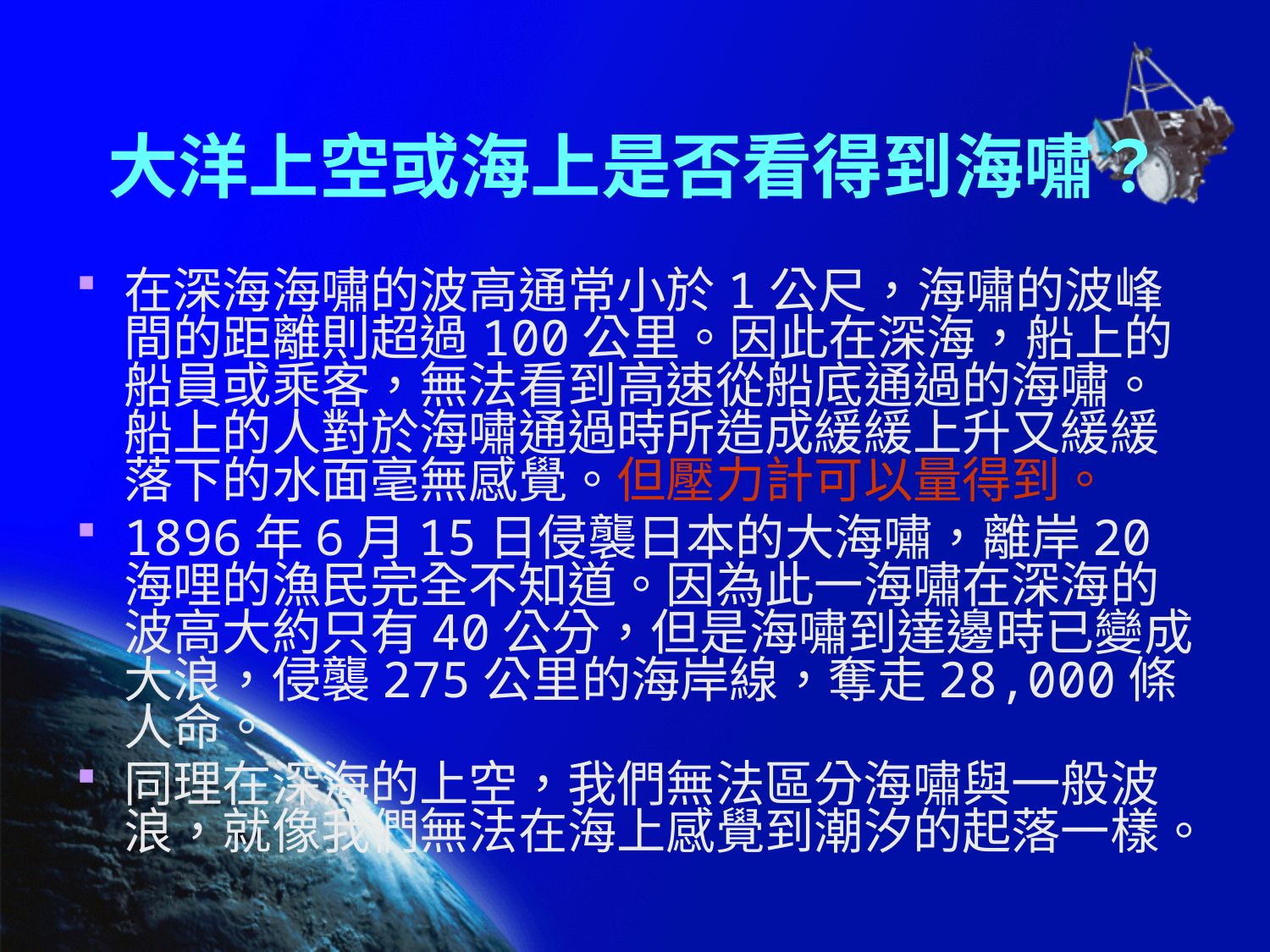

# 大洋上空或海上是否看得到海嘯？
在深海海嘯的波高通常小於1公尺，海嘯的波峰間的距離則超過100公里。因此在深海，船上的船員或乘客，無法看到高速從船底通過的海嘯。船上的人對於海嘯通過時所造成緩緩上升又緩緩落下的水面毫無感覺。但壓力計可以量得到。
1896年6月15日侵襲日本的大海嘯，離岸20海哩的漁民完全不知道。因為此一海嘯在深海的波高大約只有40公分，但是海嘯到達邊時已變成大浪，侵襲275公里的海岸線，奪走28,000條人命。
同理在深海的上空，我們無法區分海嘯與一般波浪，就像我們無法在海上感覺到潮汐的起落一樣。